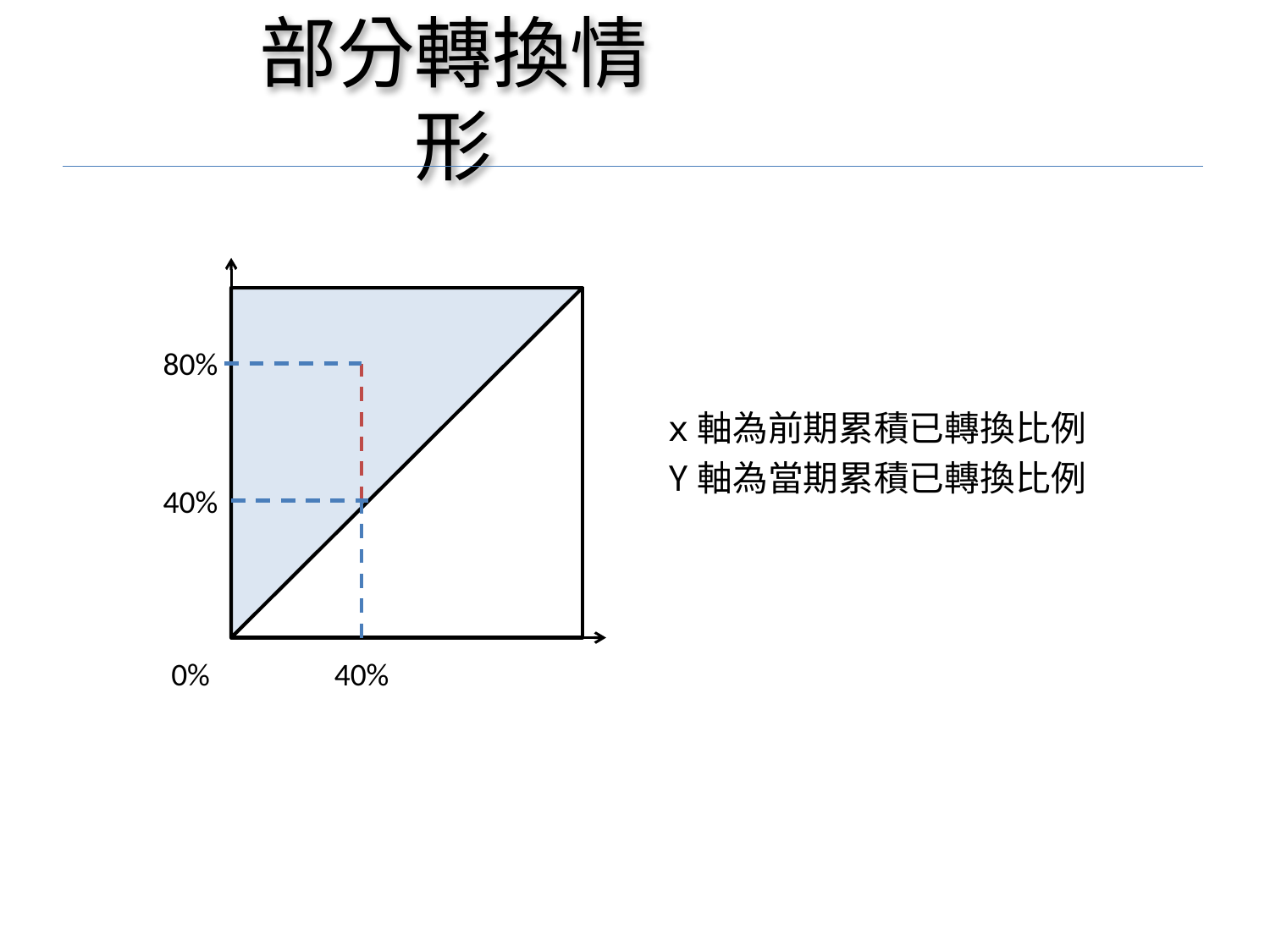

# 部分轉換情形

80%
x軸為前期累積已轉換比例
Y軸為當期累積已轉換比例
40%
0%
40%